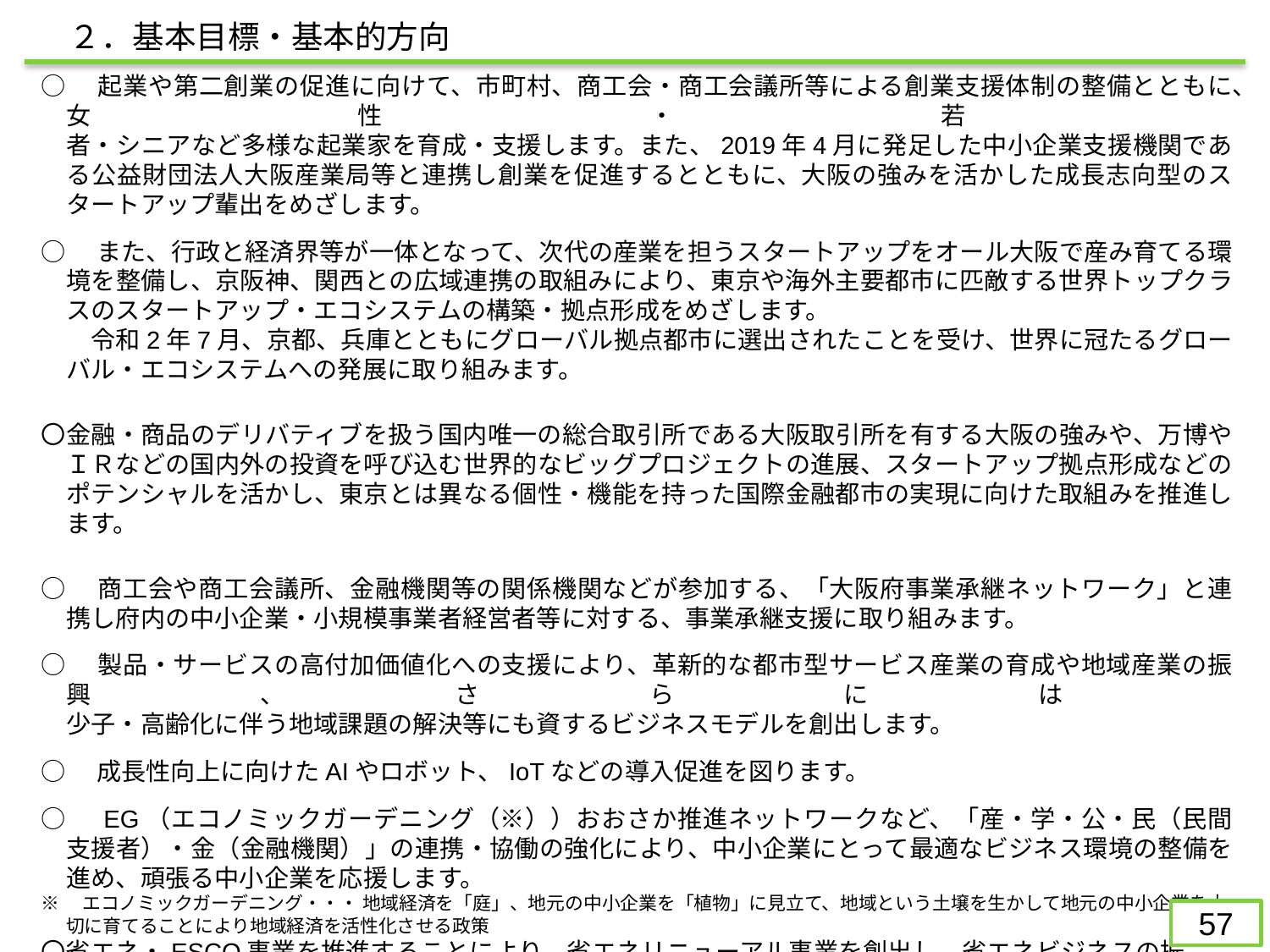

２．基本目標・基本的方向

○　起業や第二創業の促進に向けて、市町村、商工会・商工会議所等による創業支援体制の整備とともに、女性・若
者・シニアなど多様な起業家を育成・支援します。また、2019年4月に発足した中小企業支援機関である公益財団法人大阪産業局等と連携し創業を促進するとともに、大阪の強みを活かした成長志向型のスタートアップ輩出をめざします。

○　また、行政と経済界等が一体となって、次代の産業を担うスタートアップをオール大阪で産み育てる環境を整備し、京阪神、関西との広域連携の取組みにより、東京や海外主要都市に匹敵する世界トップクラスのスタートアップ・エコシステムの構築・拠点形成をめざします。
　　令和2年7月、京都、兵庫とともにグローバル拠点都市に選出されたことを受け、世界に冠たるグローバル・エコシステムへの発展に取り組みます。

〇金融・商品のデリバティブを扱う国内唯一の総合取引所である大阪取引所を有する大阪の強みや、万博やＩＲなどの国内外の投資を呼び込む世界的なビッグプロジェクトの進展、スタートアップ拠点形成などのポテンシャルを活かし、東京とは異なる個性・機能を持った国際金融都市の実現に向けた取組みを推進します。

○　商工会や商工会議所、金融機関等の関係機関などが参加する、「大阪府事業承継ネットワーク」と連携し府内の中小企業・小規模事業者経営者等に対する、事業承継支援に取り組みます。

○　製品・サービスの高付加価値化への支援により、革新的な都市型サービス産業の育成や地域産業の振興、さらには
少子・高齢化に伴う地域課題の解決等にも資するビジネスモデルを創出します。

○　成長性向上に向けたAIやロボット、IoTなどの導入促進を図ります。

○　EG（エコノミックガーデニング（※））おおさか推進ネットワークなど、「産・学・公・民（民間支援者）・金（金融機関）」の連携・協働の強化により、中小企業にとって最適なビジネス環境の整備を進め、頑張る中小企業を応援します。
※　エコノミックガーデニング・・・ 地域経済を「庭」、地元の中小企業を「植物」に見立て、地域という土壌を生かして地元の中小企業を大切に育てることにより地域経済を活性化させる政策
〇省エネ・ESCO事業を推進することにより、省エネリニューアル事業を創出し、省エネビジネスの振興・人材育成をめざします。

○　国や市町村、民間団体等、多様な主体との連携のもと、外国人材の受入れ促進と外国人が安心して暮らせる共生社会の実現に向けて、事業者・外国人・府民にとって「三方良し」となるよう、効果的な施策を推進します。
　※外国人材は③（３）P.47にも記載しています。

57